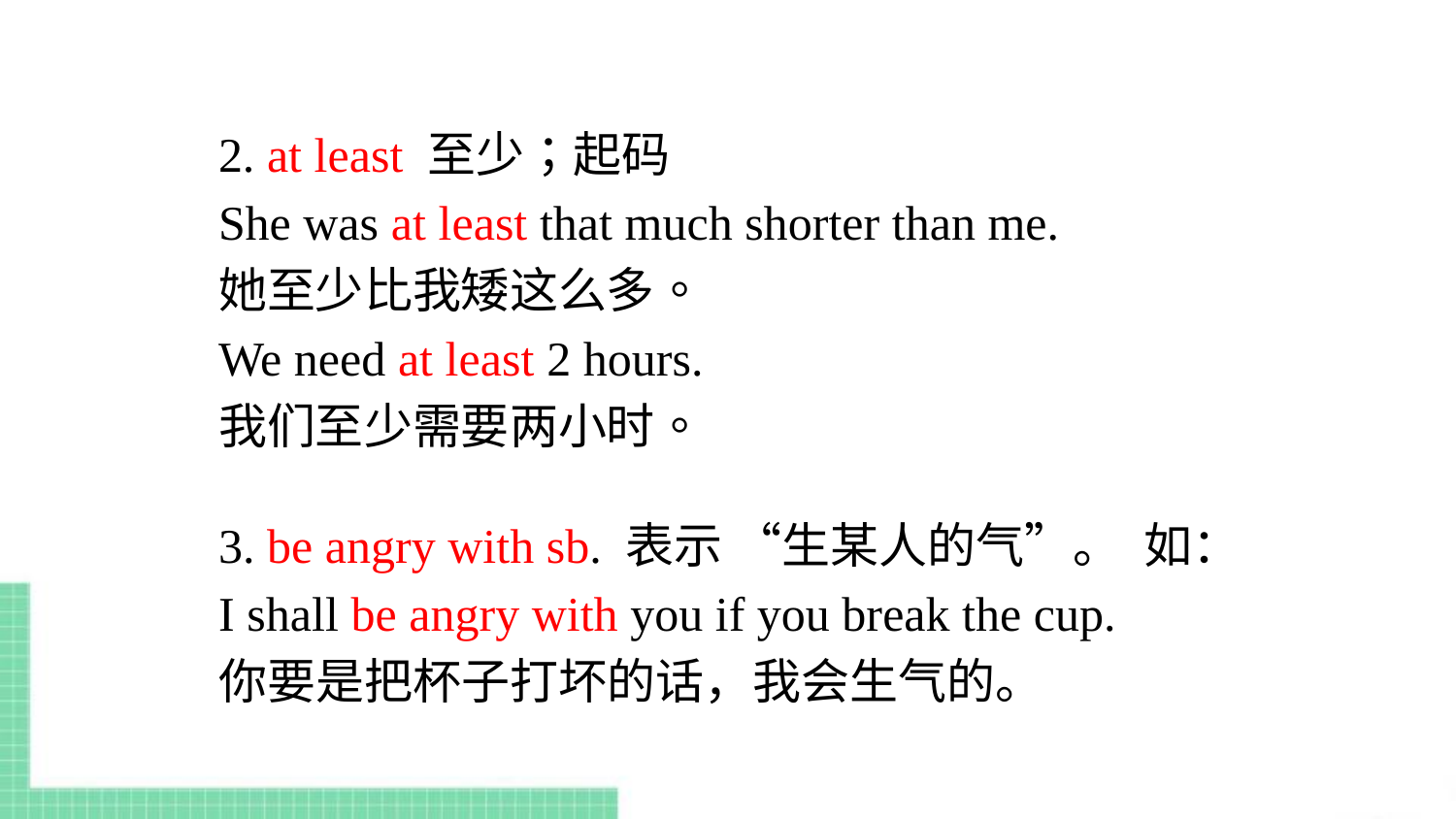

2. at least 至少；起码
She was at least that much shorter than me.
她至少比我矮这么多。
We need at least 2 hours.
我们至少需要两小时。
3. be angry with sb. 表示 “生某人的气”。  如：
I shall be angry with you if you break the cup.
你要是把杯子打坏的话，我会生气的。